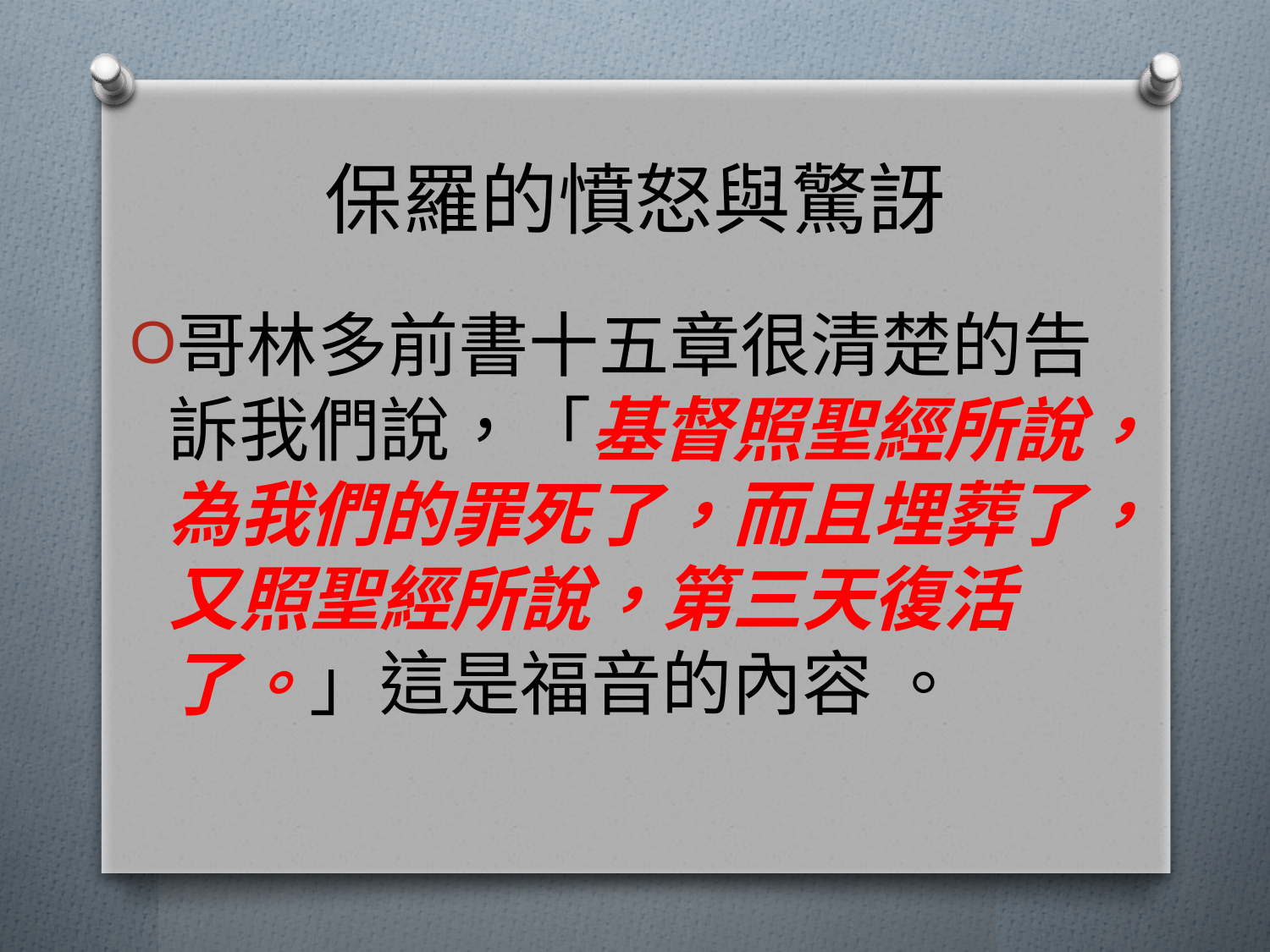

# 保羅的憤怒與驚訝
哥林多前書十五章很清楚的告訴我們說，「基督照聖經所說，為我們的罪死了，而且埋葬了，又照聖經所說，第三天復活了。」這是福音的內容 。